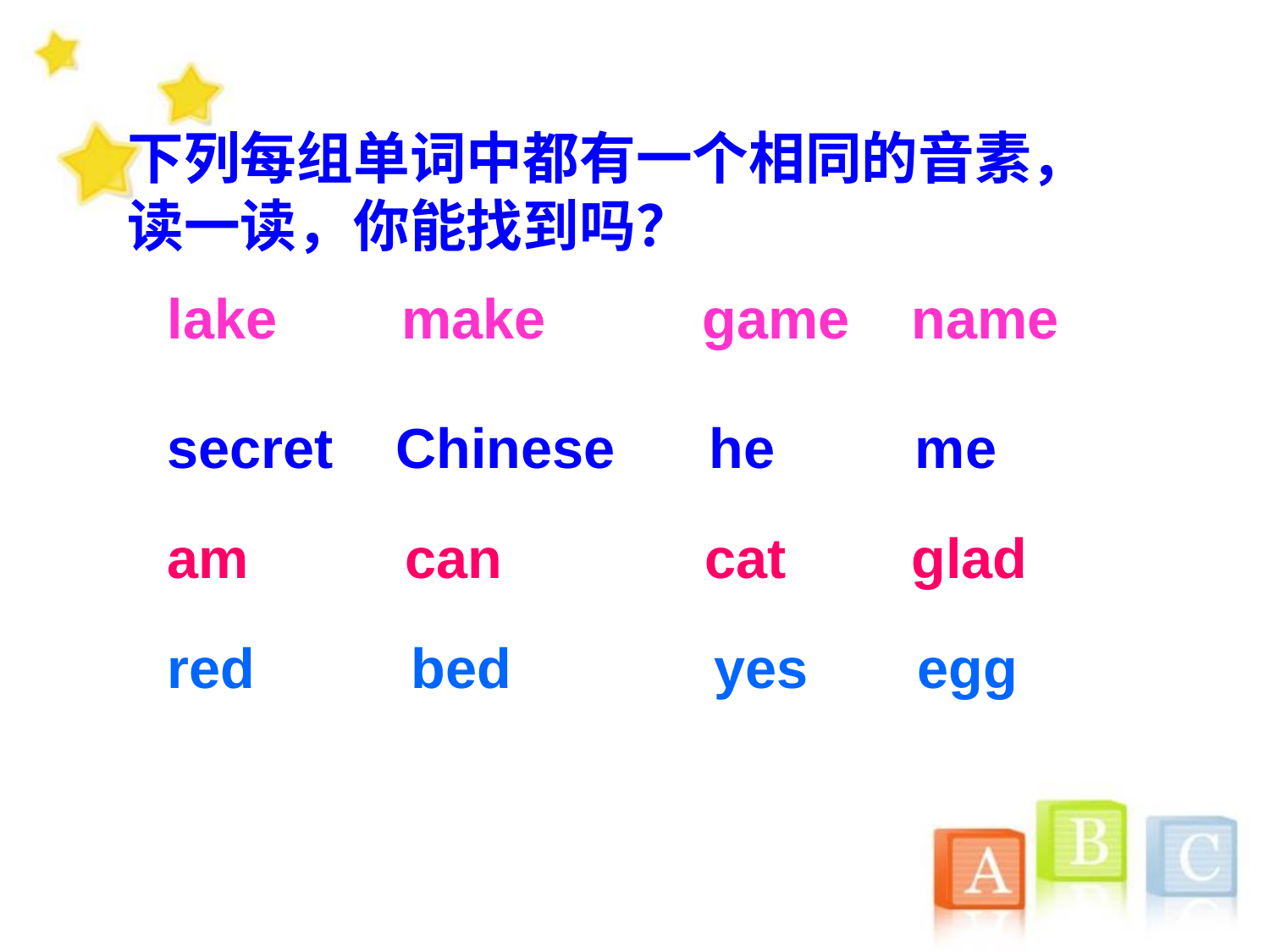

下列每组单词中都有一个相同的音素，
读一读，你能找到吗？
lake        make          game    name
secret    Chinese      he         me
am          can             cat        glad
red          bed             yes       egg